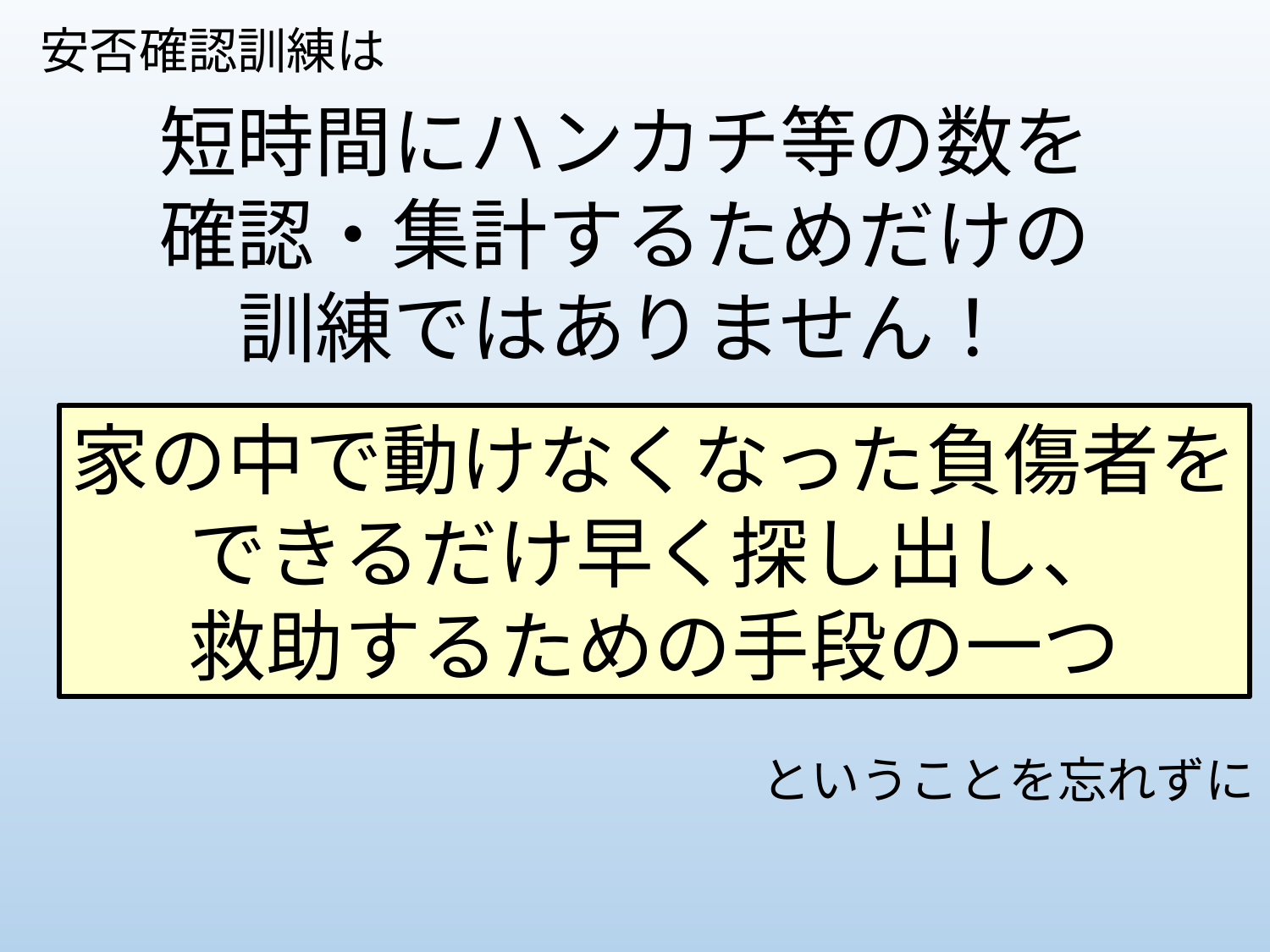

安否確認訓練は
短時間にハンカチ等の数を
確認・集計するためだけの
訓練ではありません！
家の中で動けなくなった負傷者を
できるだけ早く探し出し、
救助するための手段の一つ
ということを忘れずに